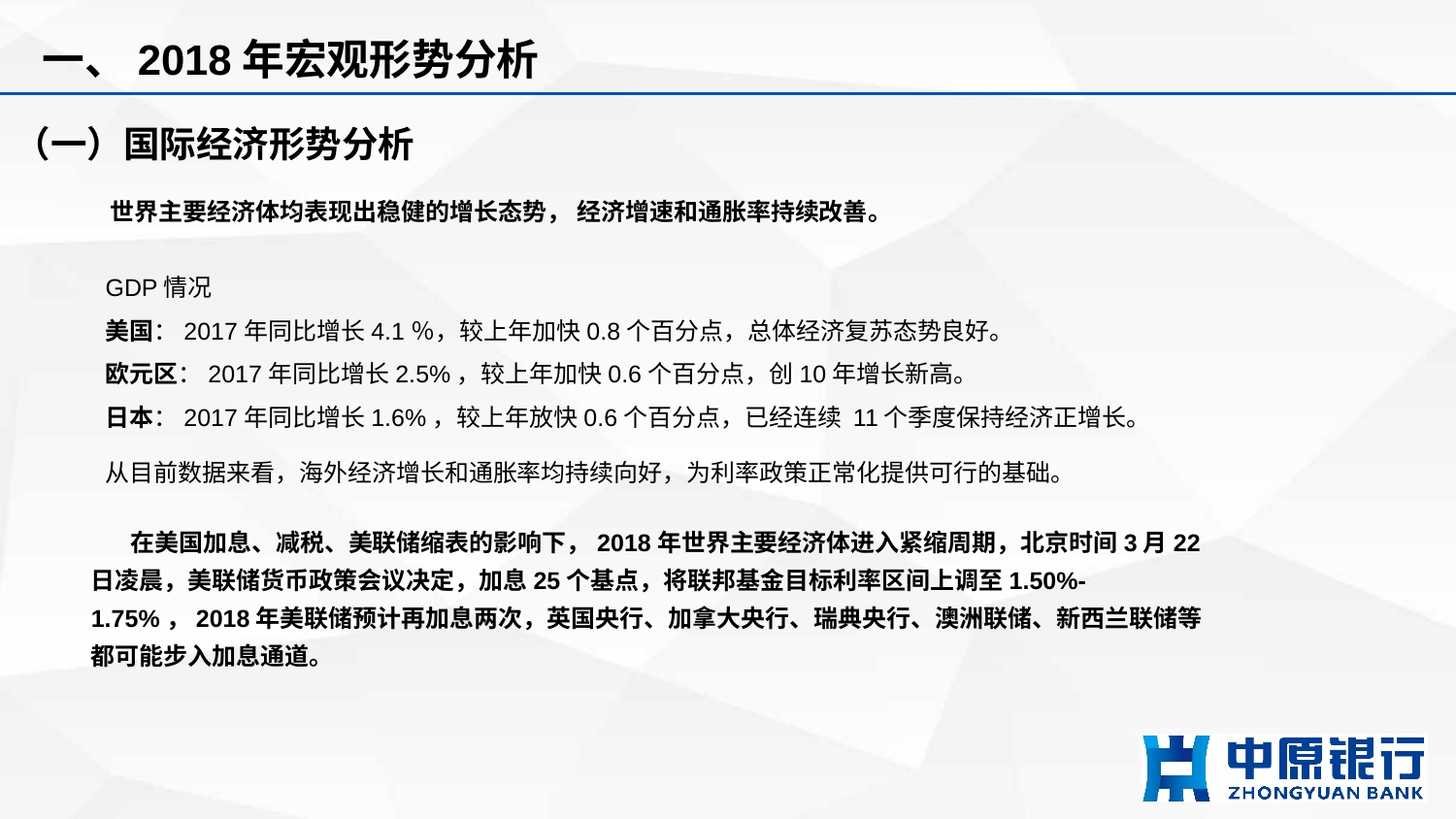

一、2018年宏观形势分析

（一）国际经济形势分析
    世界主要经济体均表现出稳健的增长态势， 经济增速和通胀率持续改善。
GDP情况
美国：2017年同比增长4.1％，较上年加快0.8个百分点，总体经济复苏态势良好。
欧元区：2017年同比增长2.5%，较上年加快0.6个百分点，创10年增长新高。
日本：2017年同比增长1.6%，较上年放快0.6个百分点，已经连续 11个季度保持经济正增长。

从目前数据来看，海外经济增长和通胀率均持续向好，为利率政策正常化提供可行的基础。
      在美国加息、减税、美联储缩表的影响下，2018年世界主要经济体进入紧缩周期，北京时间3月22日凌晨，美联储货币政策会议决定，加息25个基点，将联邦基金目标利率区间上调至1.50%-1.75%，2018年美联储预计再加息两次，英国央行、加拿大央行、瑞典央行、澳洲联储、新西兰联储等都可能步入加息通道。